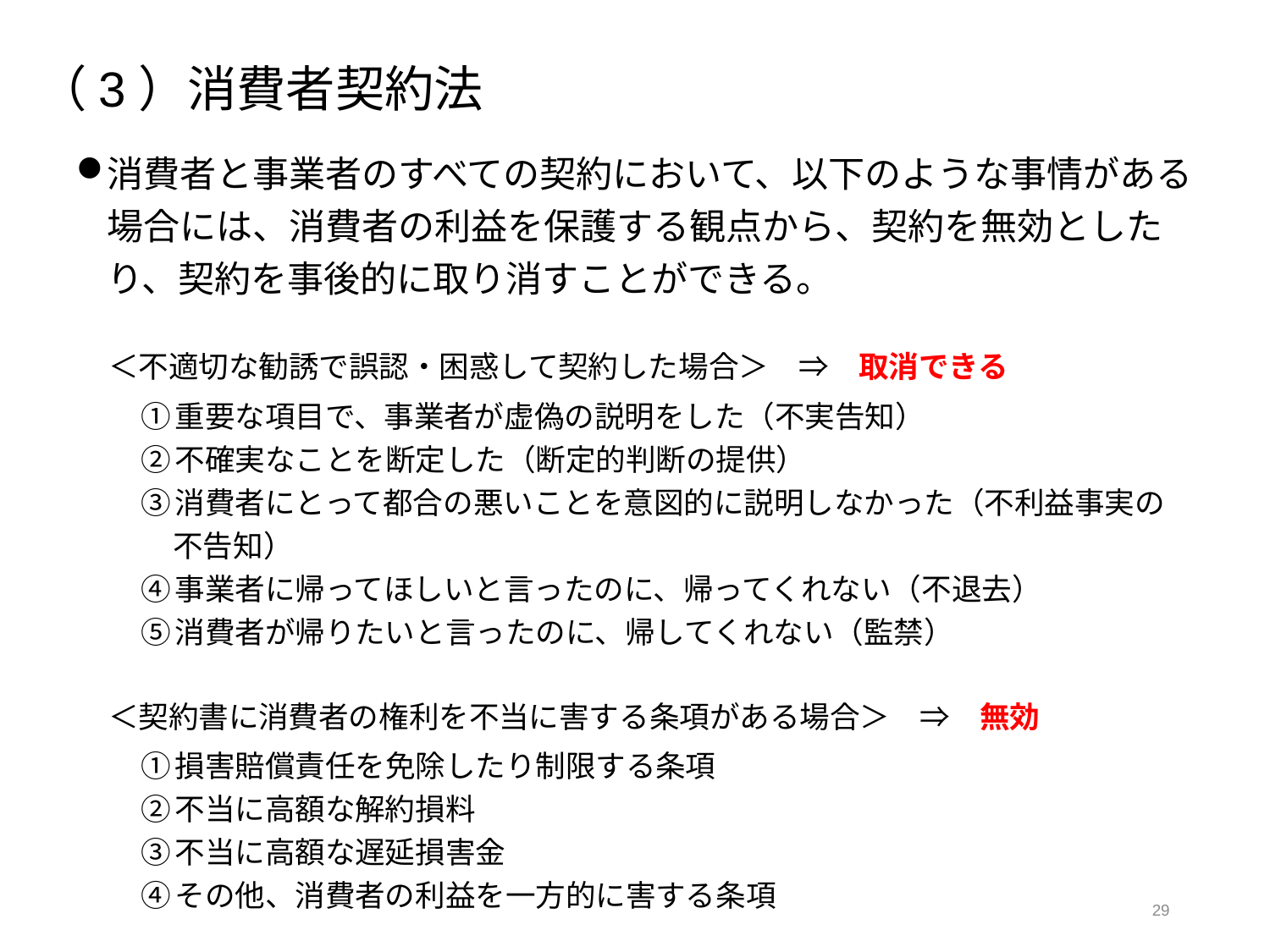

（3）消費者契約法
消費者と事業者のすべての契約において、以下のような事情がある場合には、消費者の利益を保護する観点から、契約を無効としたり、契約を事後的に取り消すことができる。

＜不適切な勧誘で誤認・困惑して契約した場合＞　⇒　取消できる
①重要な項目で、事業者が虚偽の説明をした（不実告知）
②不確実なことを断定した（断定的判断の提供）
③消費者にとって都合の悪いことを意図的に説明しなかった（不利益事実の不告知）
④事業者に帰ってほしいと言ったのに、帰ってくれない（不退去）
⑤消費者が帰りたいと言ったのに、帰してくれない（監禁）

＜契約書に消費者の権利を不当に害する条項がある場合＞　⇒　無効
①損害賠償責任を免除したり制限する条項
②不当に高額な解約損料
③不当に高額な遅延損害金
④その他、消費者の利益を一方的に害する条項
29